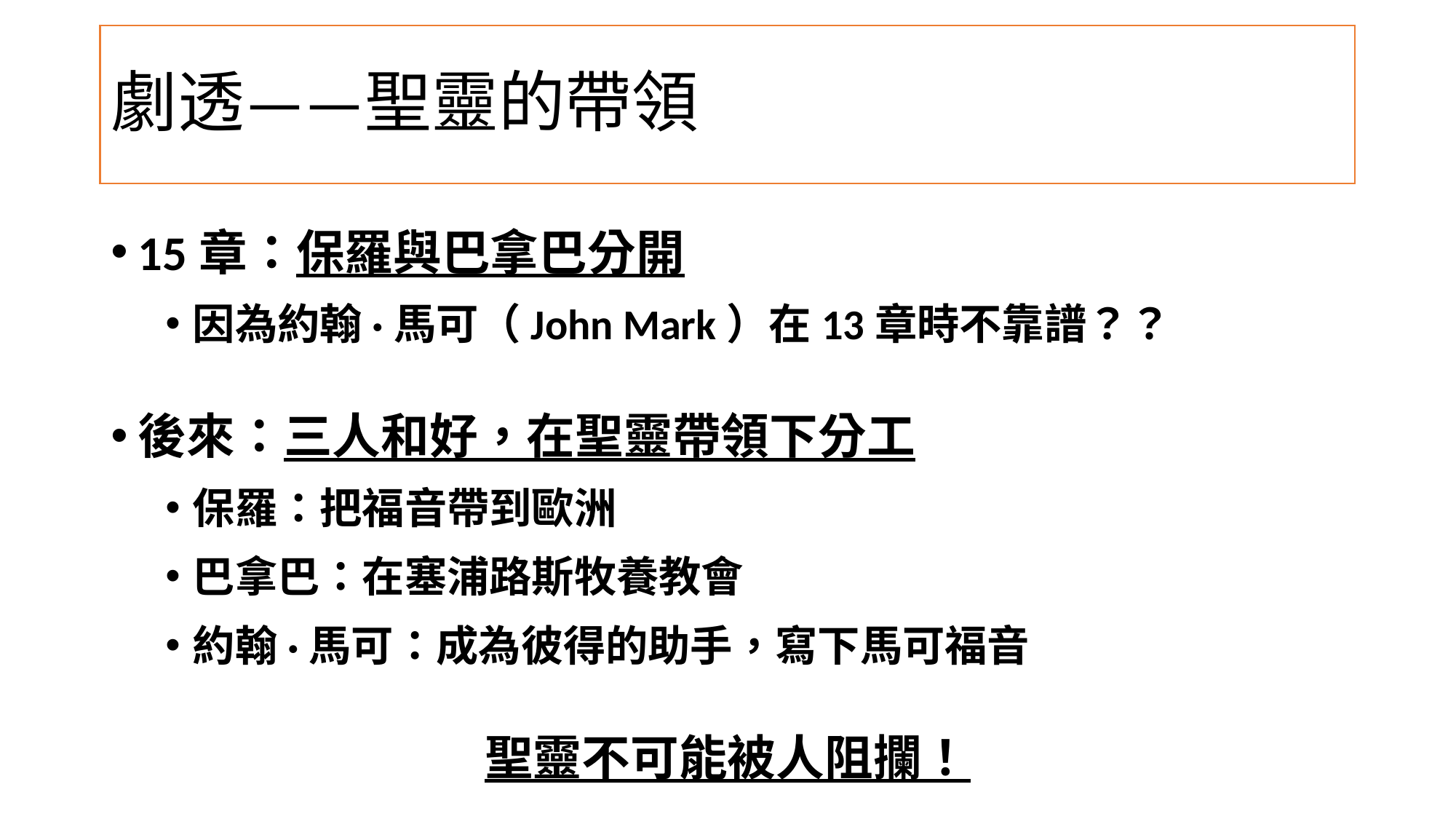

# 劇透——聖靈的帶領
15章：保羅與巴拿巴分開
因為約翰·馬可（John Mark）在13章時不靠譜？？

後來：三人和好，在聖靈帶領下分工
保羅：把福音帶到歐洲
巴拿巴：在塞浦路斯牧養教會
約翰·馬可：成為彼得的助手，寫下馬可福音

聖靈不可能被人阻攔！